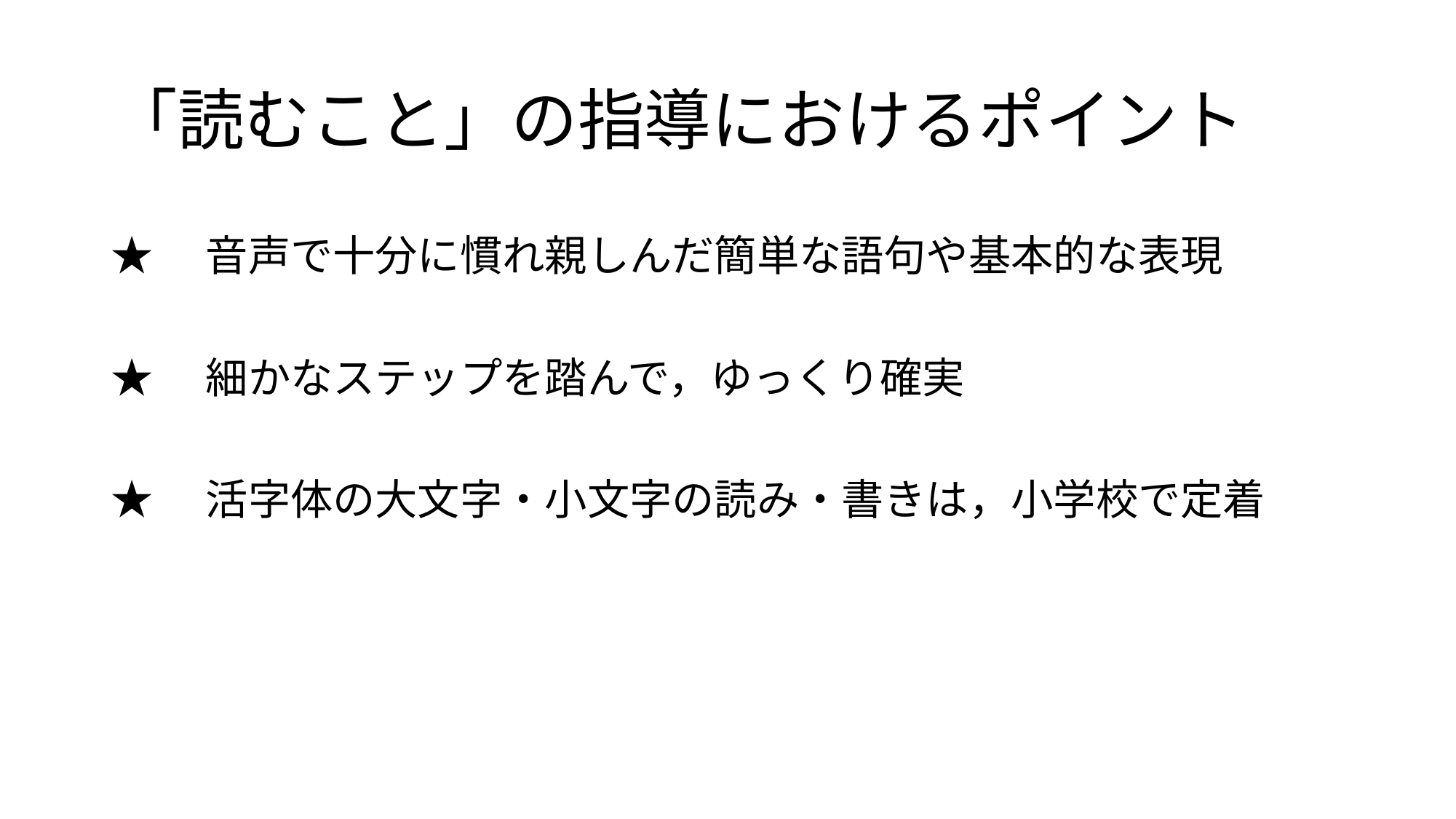

# 「読むこと」の指導におけるポイント

★　音声で十分に慣れ親しんだ簡単な語句や基本的な表現

★　細かなステップを踏んで，ゆっくり確実

★　活字体の大文字・小文字の読み・書きは，小学校で定着